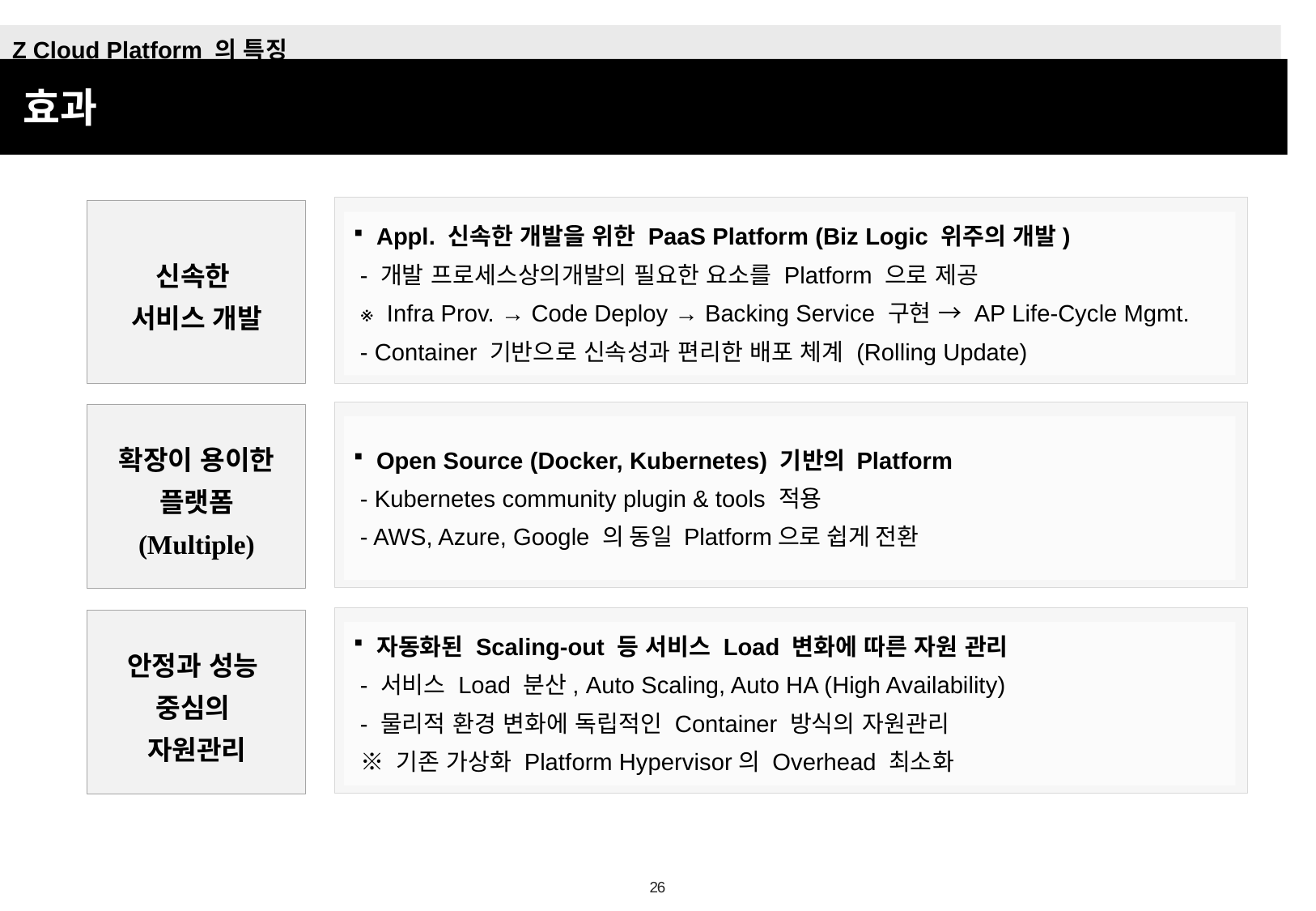

Z Cloud Platform 의 특징
효과

신속한
서비스 개발
Appl. 신속한 개발을 위한 PaaS Platform (Biz Logic 위주의 개발)
 - 개발 프로세스상의개발의 필요한 요소를 Platform 으로 제공
 ※ Infra Prov. → Code Deploy → Backing Service 구현 → AP Life-Cycle Mgmt.
 - Container 기반으로 신속성과 편리한 배포 체계 (Rolling Update)

확장이 용이한
플랫폼
(Multiple)
Open Source (Docker, Kubernetes) 기반의 Platform
 - Kubernetes community plugin & tools 적용
 - AWS, Azure, Google 의 동일 Platform으로 쉽게 전환

안정과 성능
중심의
자원관리
자동화된 Scaling-out 등 서비스 Load 변화에 따른 자원 관리
 - 서비스 Load 분산, Auto Scaling, Auto HA (High Availability)
 - 물리적 환경 변화에 독립적인 Container 방식의 자원관리
 ※ 기존 가상화 Platform Hypervisor의 Overhead 최소화